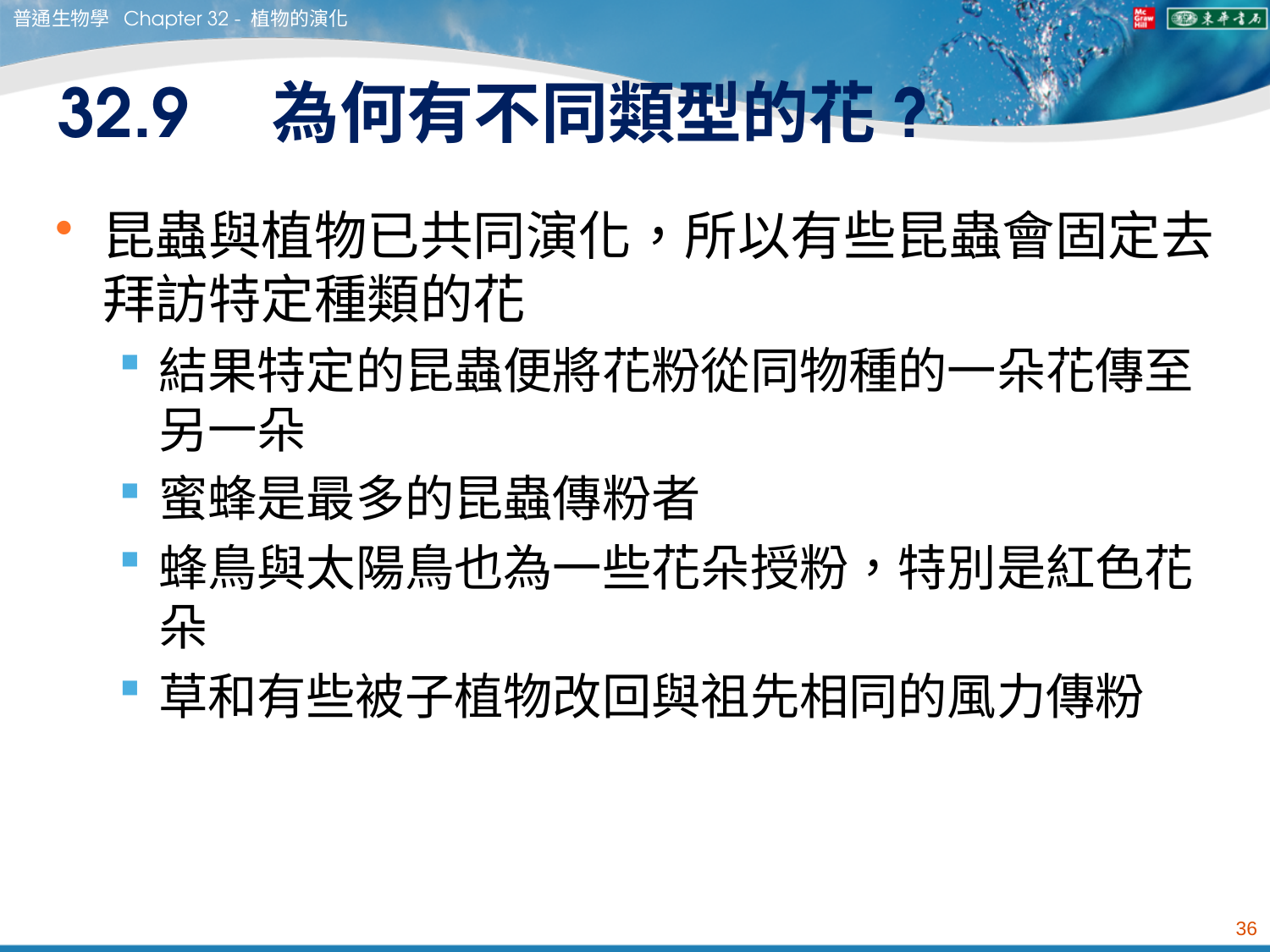

普通生物學  Chapter 32 - 植物的演化
# 32.9　為何有不同類型的花?
昆蟲與植物已共同演化，所以有些昆蟲會固定去拜訪特定種類的花
結果特定的昆蟲便將花粉從同物種的一朵花傳至另一朵
蜜蜂是最多的昆蟲傳粉者
蜂鳥與太陽鳥也為一些花朵授粉，特別是紅色花朵
草和有些被子植物改回與祖先相同的風力傳粉
36